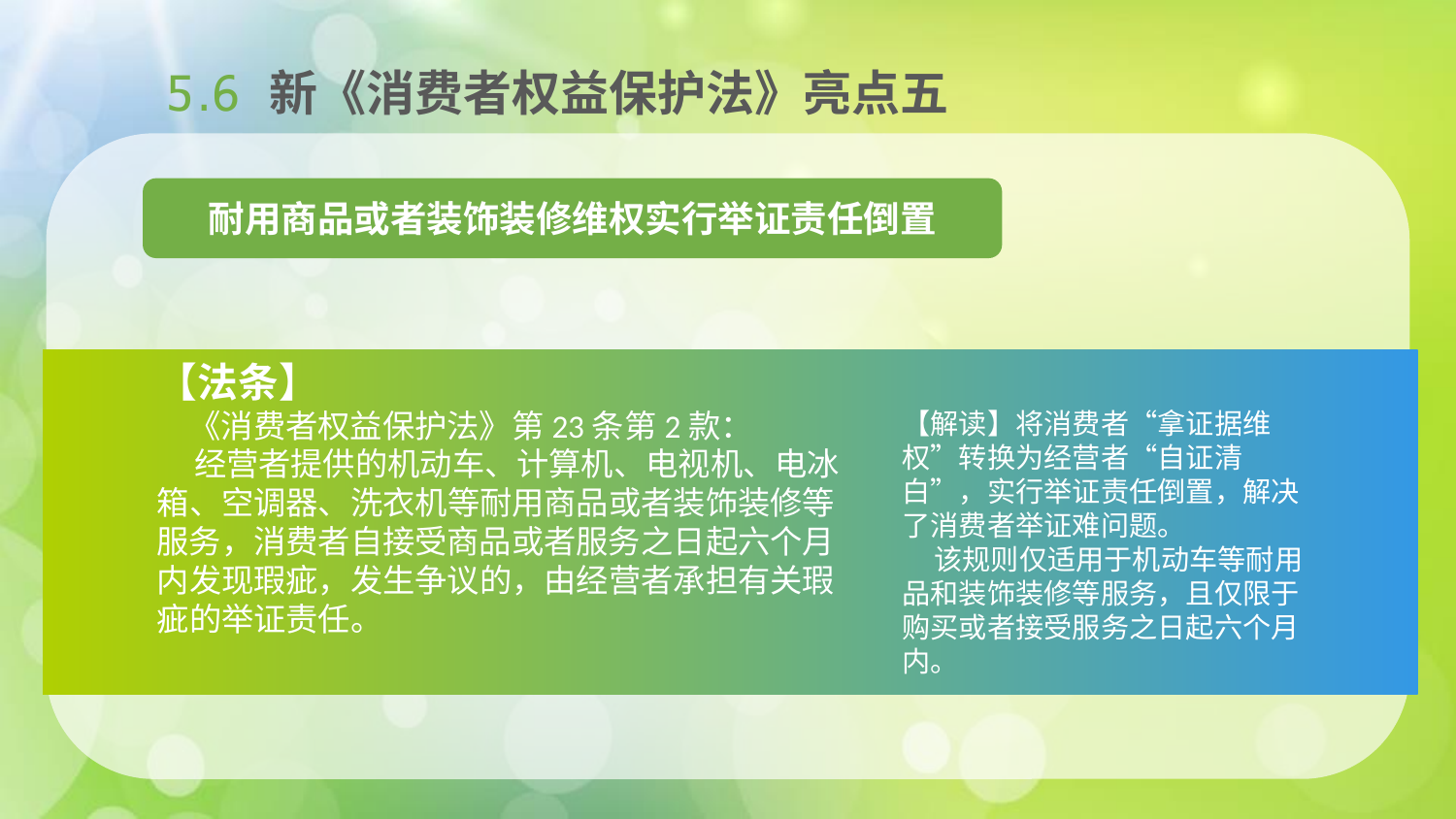

5.6 新《消费者权益保护法》亮点五
耐用商品或者装饰装修维权实行举证责任倒置

【法条】
    《消费者权益保护法》第23条第2款：
    经营者提供的机动车、计算机、电视机、电冰箱、空调器、洗衣机等耐用商品或者装饰装修等服务，消费者自接受商品或者服务之日起六个月内发现瑕疵，发生争议的，由经营者承担有关瑕疵的举证责任。

【解读】将消费者“拿证据维权”转换为经营者“自证清白”，实行举证责任倒置，解决了消费者举证难问题。
    该规则仅适用于机动车等耐用品和装饰装修等服务，且仅限于购买或者接受服务之日起六个月内。